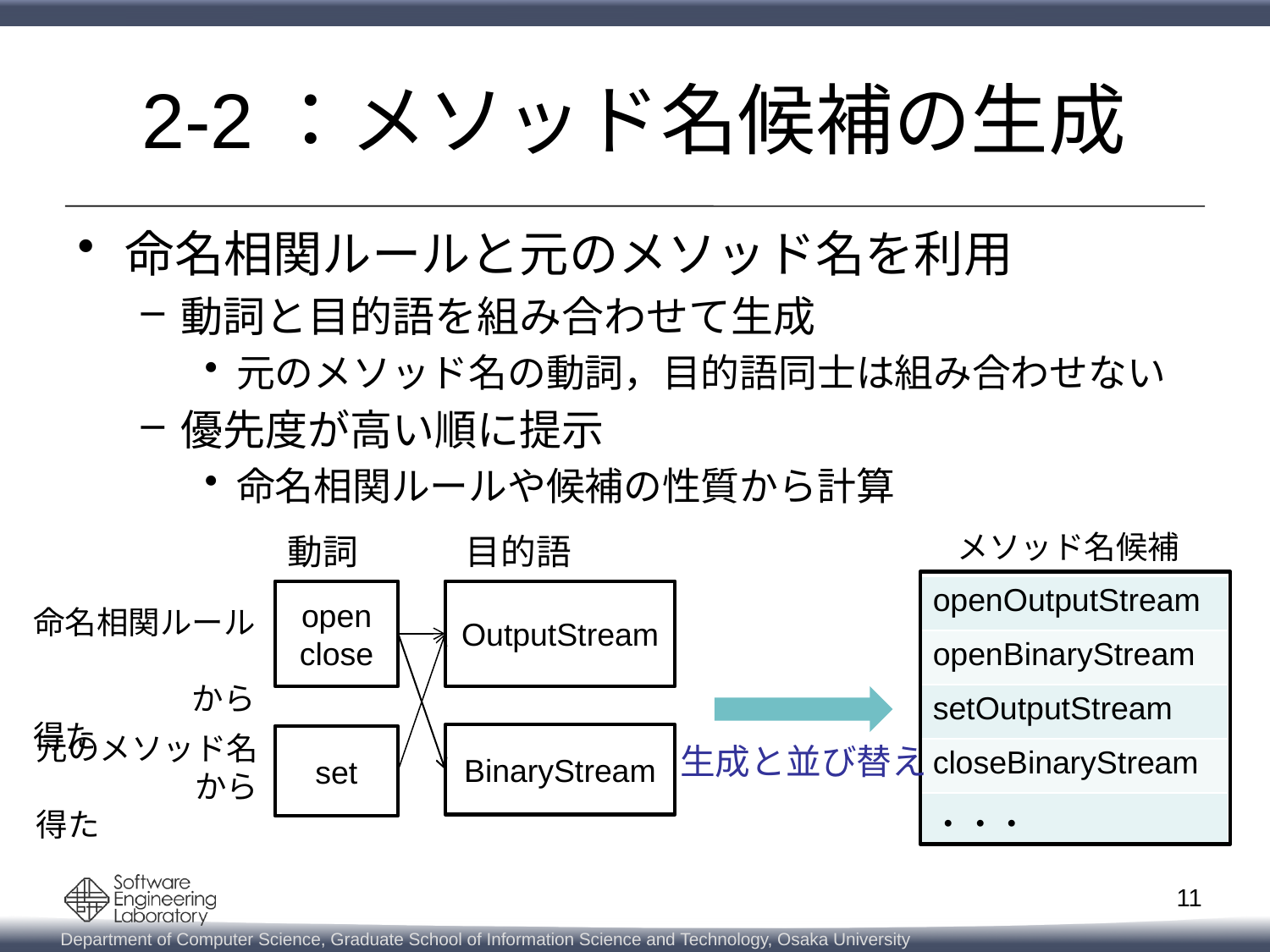

# 2-2：メソッド名候補の生成
命名相関ルールと元のメソッド名を利用
動詞と目的語を組み合わせて生成
元のメソッド名の動詞，目的語同士は組み合わせない
優先度が高い順に提示
命名相関ルールや候補の性質から計算
メソッド名候補
動詞
目的語

| openOutputStream |
| --- |
| openBinaryStream |
| setOutputStream |
| closeBinaryStream |
| ・・・ |
OutputStream
open
close
命名相関ルール
　　　　　から得た

元のメソッド名
　　　　　から得た
BinaryStream
set
生成と並び替え
11